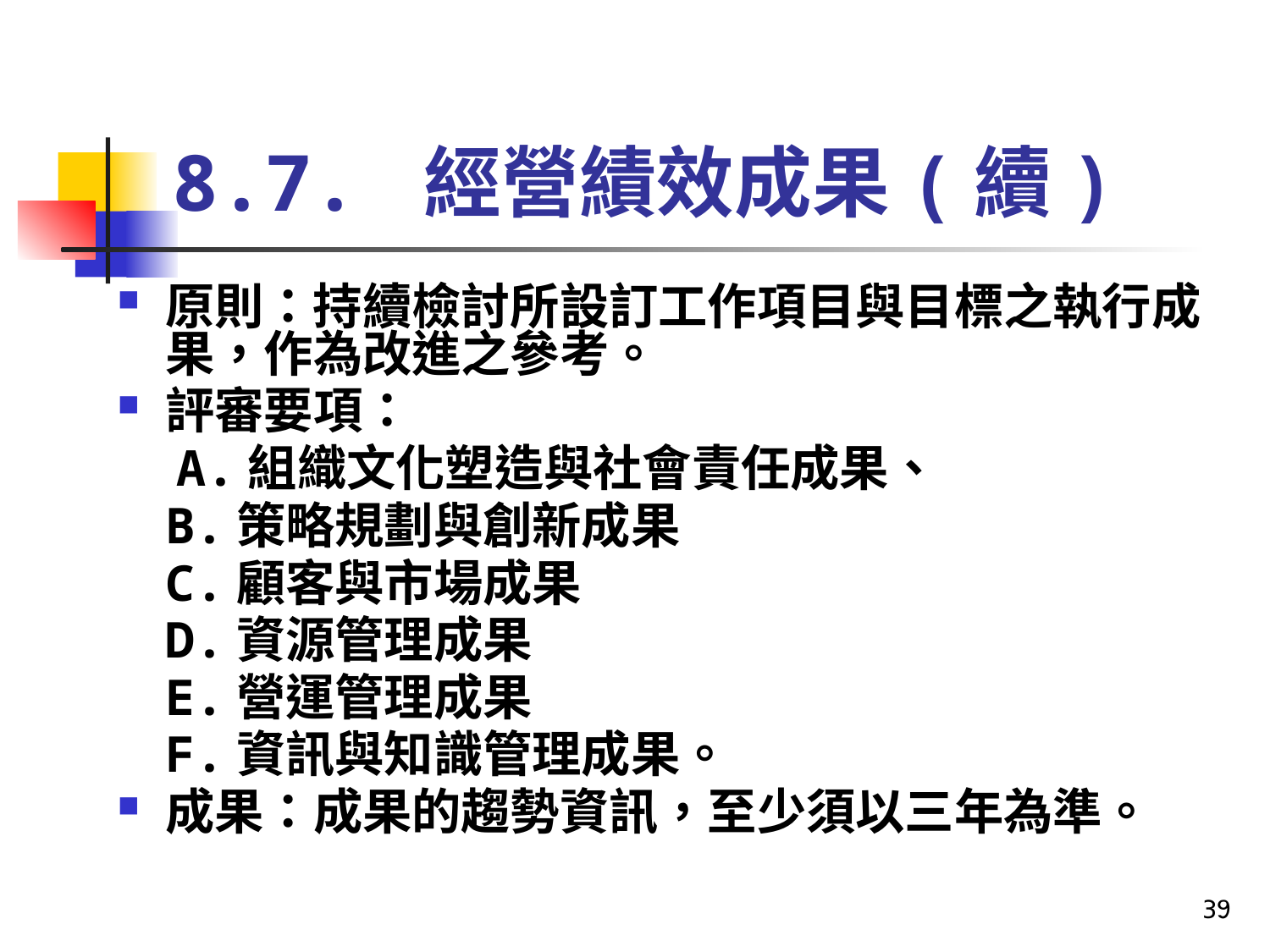

# 8.7. 經營績效成果(續)
原則：持續檢討所設訂工作項目與目標之執行成果，作為改進之參考。
評審要項：
  A.組織文化塑造與社會責任成果、
	B.策略規劃與創新成果
	C.顧客與市場成果
	D.資源管理成果
	E.營運管理成果
	F.資訊與知識管理成果。
成果：成果的趨勢資訊，至少須以三年為準。

39